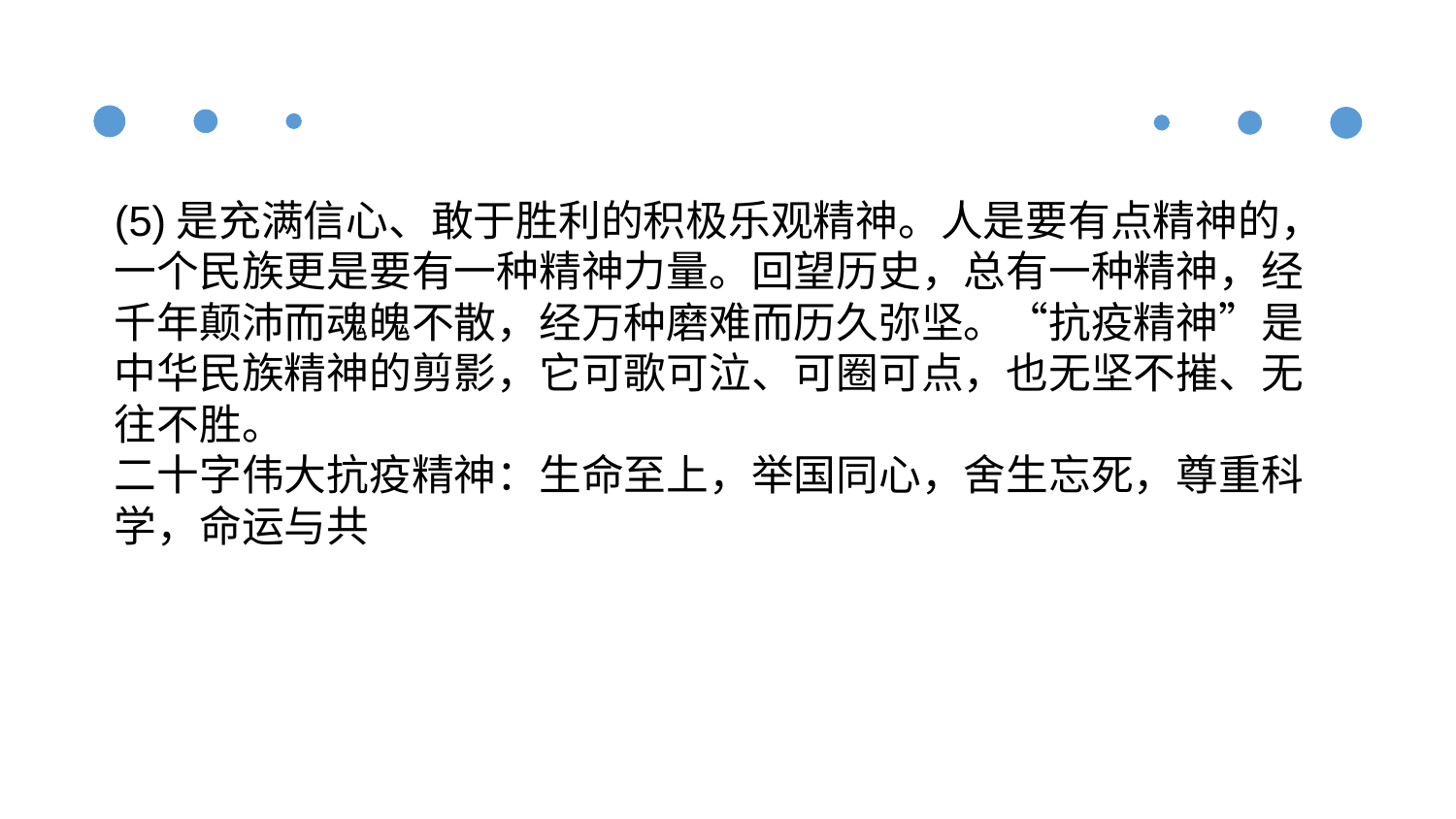

(5)是充满信心、敢于胜利的积极乐观精神。人是要有点精神的，一个民族更是要有一种精神力量。回望历史，总有一种精神，经千年颠沛而魂魄不散，经万种磨难而历久弥坚。“抗疫精神”是中华民族精神的剪影，它可歌可泣、可圈可点，也无坚不摧、无往不胜。
二十字伟大抗疫精神：生命至上，举国同心，舍生忘死，尊重科学，命运与共